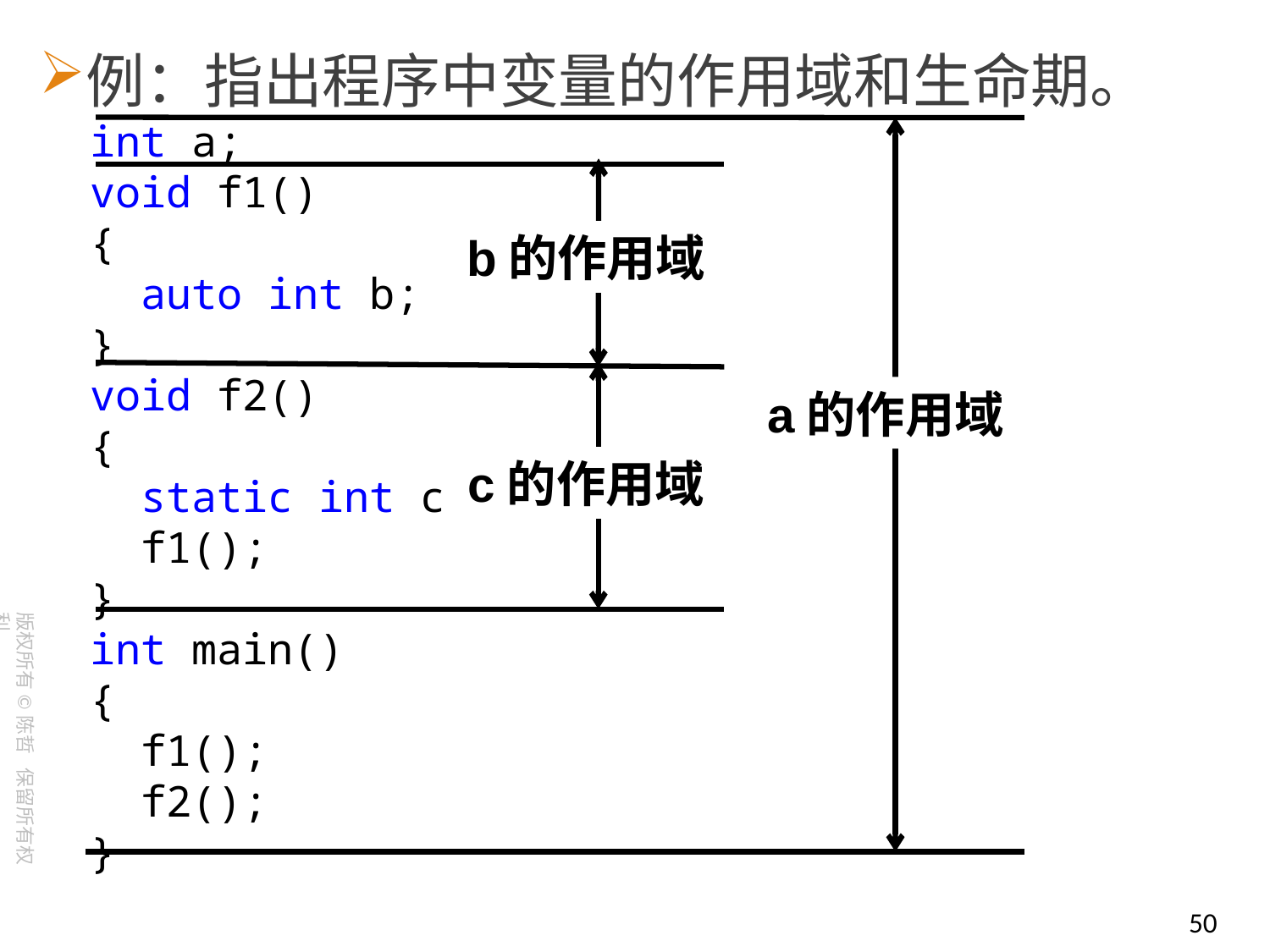

例：指出程序中变量的作用域和生命期。
  int a;
  void f1()
  {
    auto int b;
  }
  void f2()
  {
    static int c;
    f1();
  }
  int main()
  {
    f1();
    f2();
  }

b的作用域
a的作用域
c的作用域
50